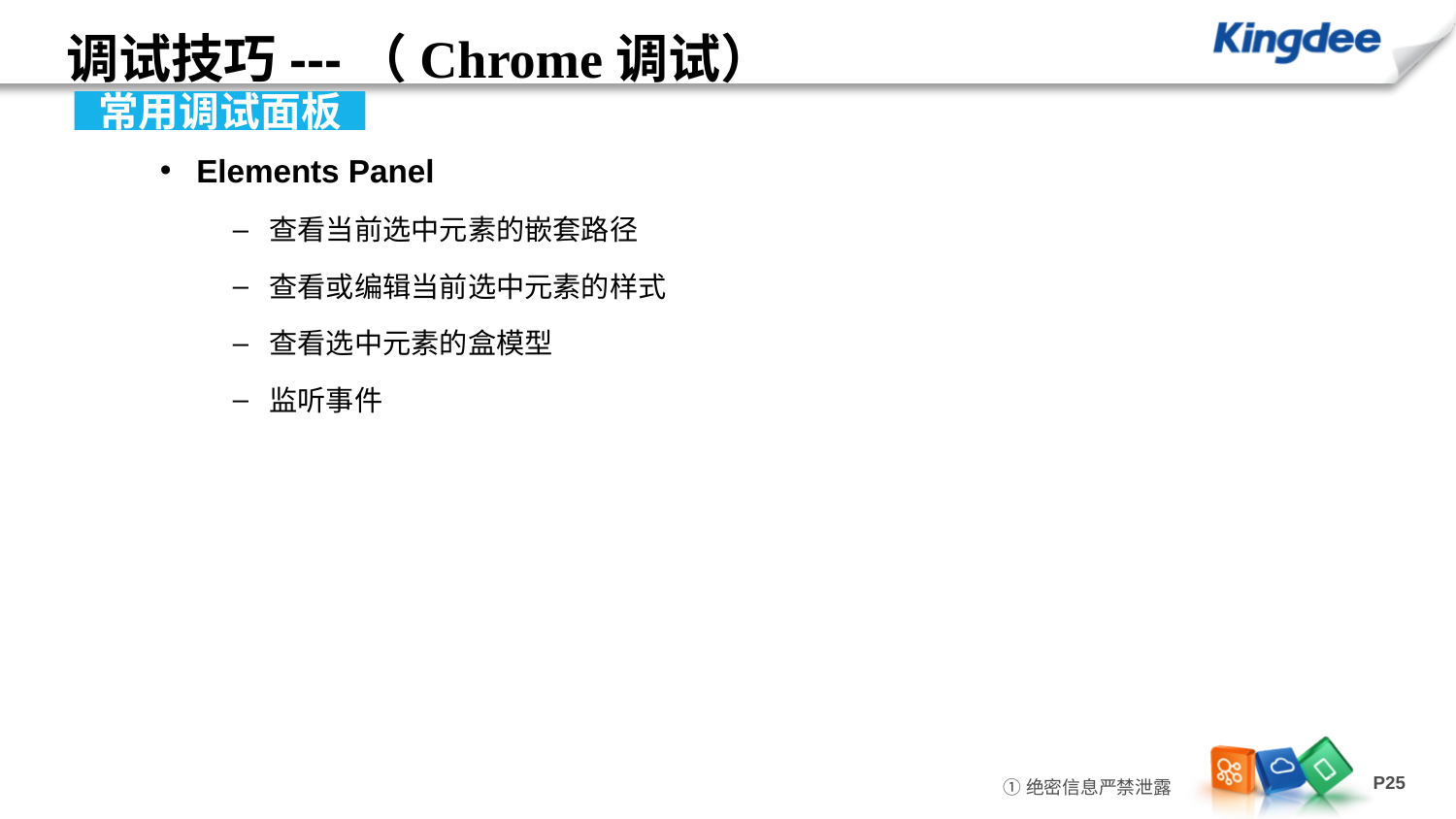

# 调试技巧---（Chrome调试）

Elements Panel
查看当前选中元素的嵌套路径
查看或编辑当前选中元素的样式
查看选中元素的盒模型
监听事件
常用调试面板